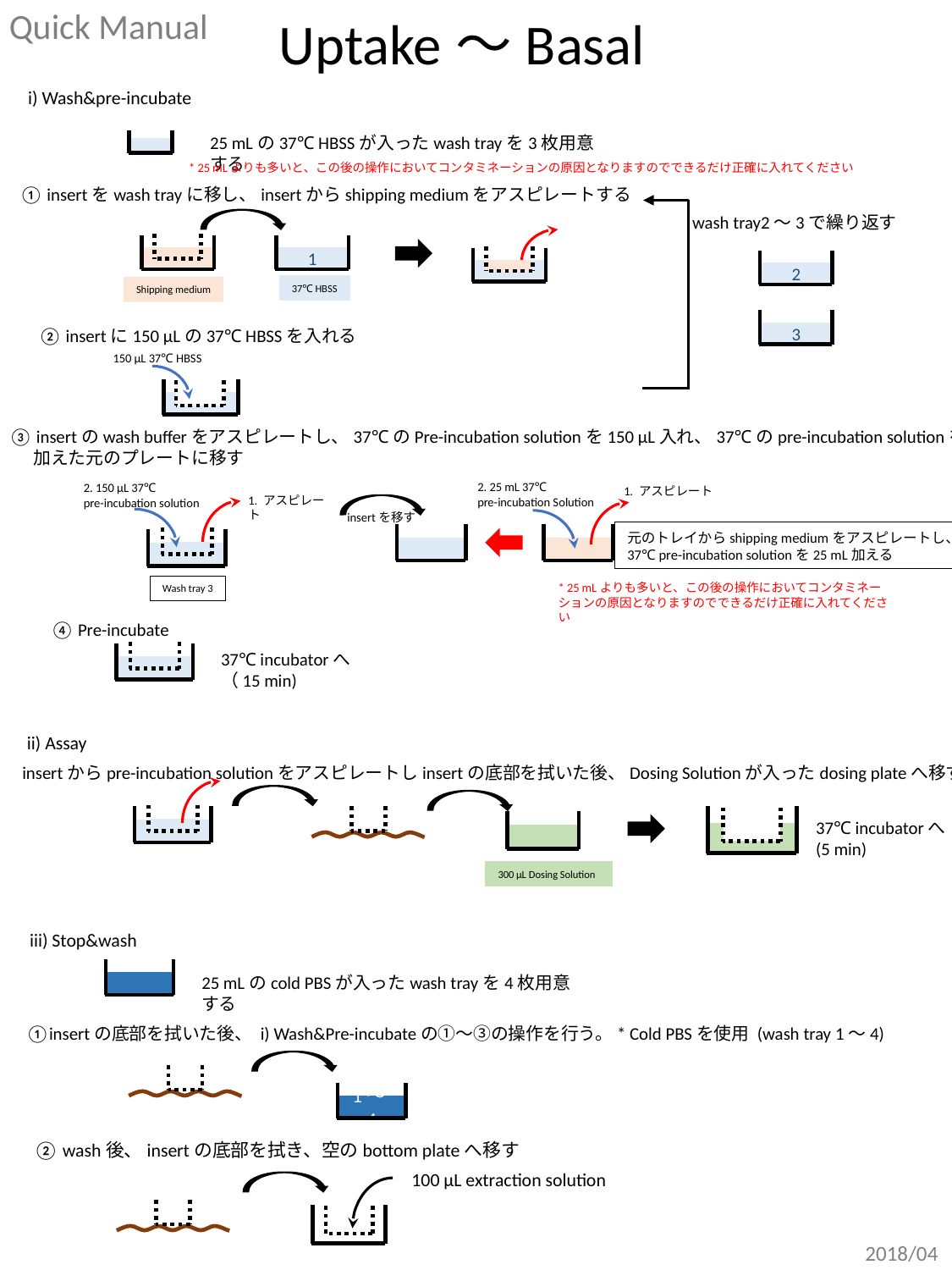

Quick Manual
Uptake～Basal
i) Wash&pre-incubate
25 mLの37℃ HBSSが入ったwash trayを3枚用意する

* 25 mLよりも多いと、この後の操作においてコンタミネーションの原因となりますのでできるだけ正確に入れてください
① insertをwash trayに移し、insertからshipping mediumをアスピレートする
wash tray2～3で繰り返す
2
3

Shipping medium
1
37℃ HBSS

② insertに150 μLの37℃ HBSSを入れる
150 μL 37℃ HBSS

③ insertのwash bufferをアスピレートし、37℃のPre-incubation solutionを150 μL入れ、37℃のpre-incubation solutionを
     加えた元のプレートに移す
2. 25 mL 37℃
pre-incubation Solution
2. 150 μL 37℃
pre-incubation solution
1. アスピレート
1. アスピレート

insertを移す

元のトレイからshipping mediumをアスピレートし、
37℃ pre-incubation solutionを25 mL加える

* 25 mLよりも多いと、この後の操作においてコンタミネーションの原因となりますのでできるだけ正確に入れてください
Wash tray 3
④ Pre-incubate
37℃ incubatorへ
（15 min)

ii) Assay
 insertからpre-incubation solutionをアスピレートしinsertの底部を拭いた後、Dosing Solutionが入ったdosing plateへ移す

37℃ incubatorへ
(5 min)

300 μL Dosing Solution
iii) Stop&wash

25 mLのcold PBSが入ったwash trayを4枚用意する
①insertの底部を拭いた後、 i) Wash&Pre-incubateの①～③の操作を行う。* Cold PBSを使用 (wash tray 1～4)

1～4
② wash後、insertの底部を拭き、空のbottom plateへ移す
100 μL extraction solution

2018/04